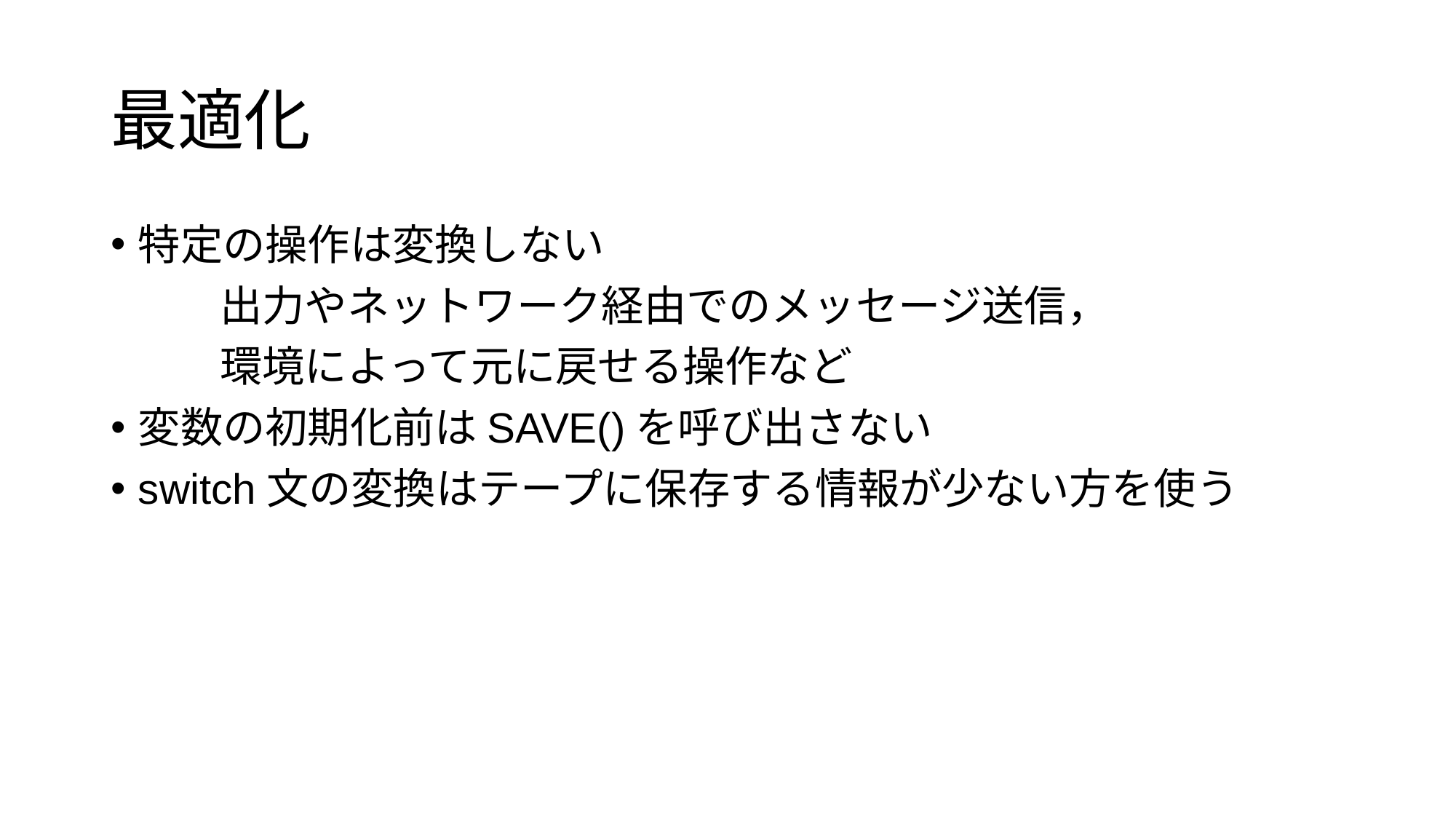

# 最適化
特定の操作は変換しない
	出力やネットワーク経由でのメッセージ送信，
	環境によって元に戻せる操作など
変数の初期化前はSAVE()を呼び出さない
switch文の変換はテープに保存する情報が少ない方を使う